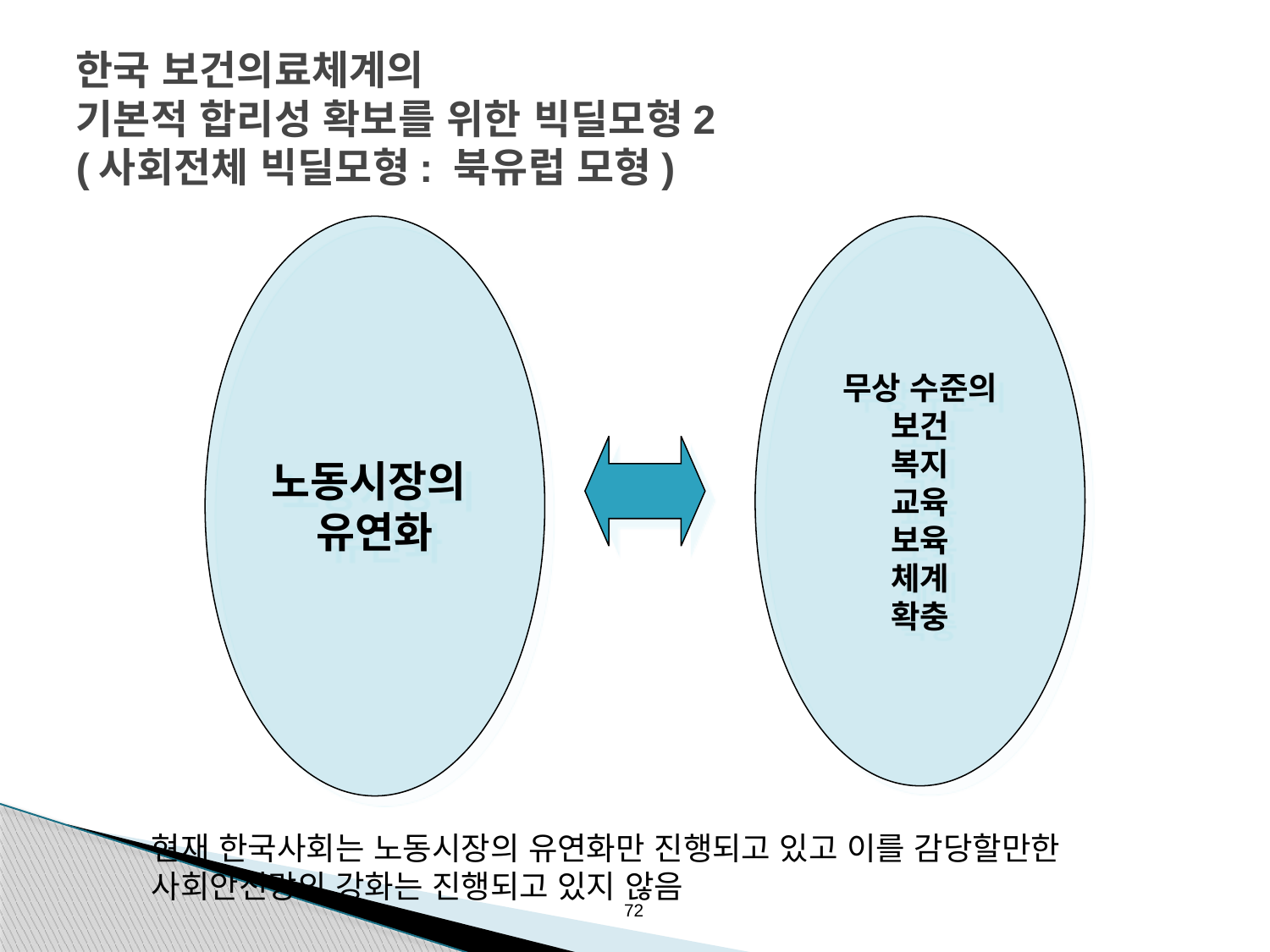

한국 보건의료체계의
기본적 합리성 확보를 위한 빅딜모형2
(사회전체 빅딜모형: 북유럽 모형)
노동시장의
유연화
무상 수준의
보건
복지
교육
보육
체계
확충

현재 한국사회는 노동시장의 유연화만 진행되고 있고 이를 감당할만한 사회안전망의 강화는 진행되고 있지 않음
72